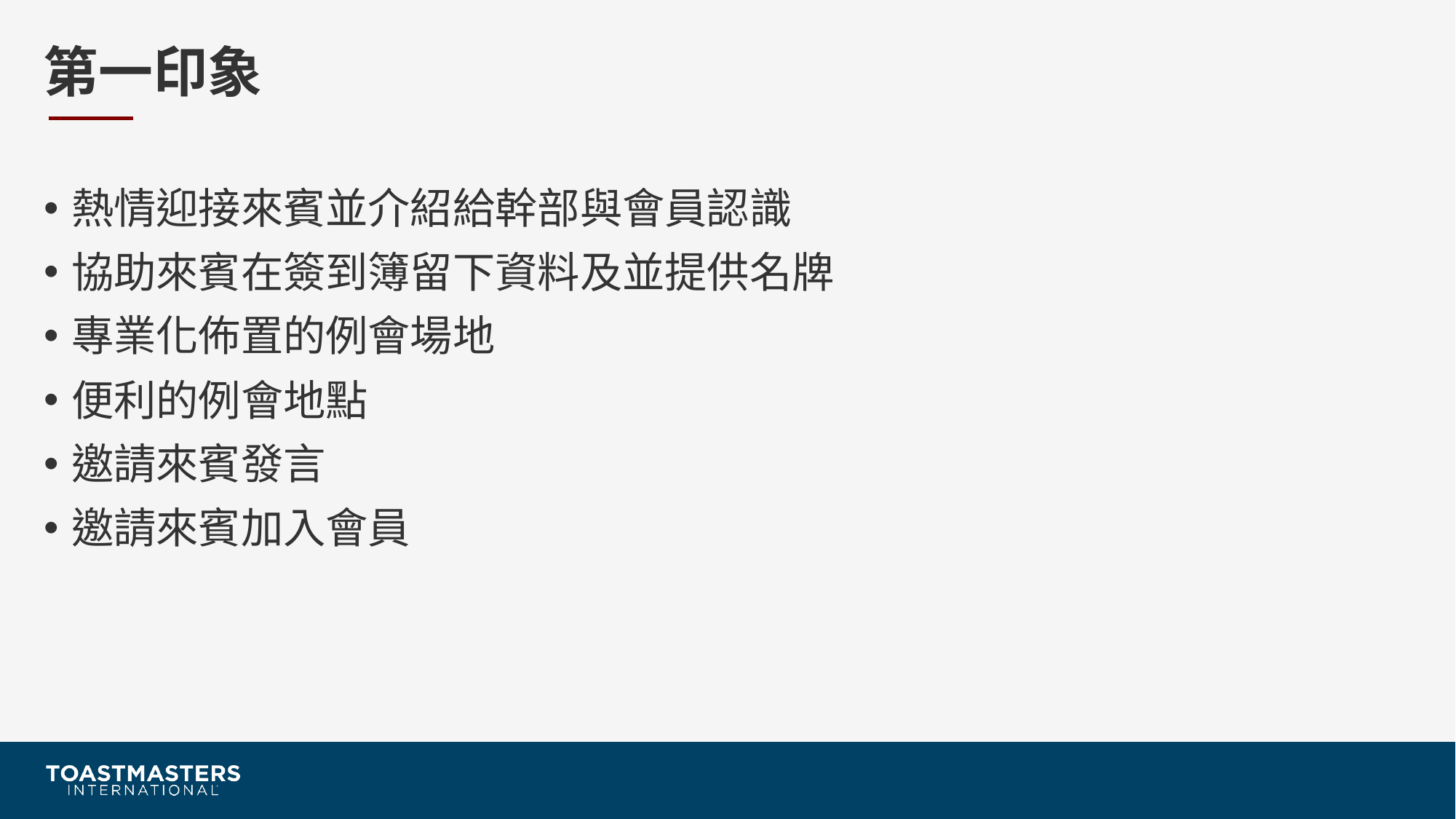

# 第一印象
熱情迎接來賓並介紹給幹部與會員認識
協助來賓在簽到簿留下資料及並提供名牌
專業化佈置的例會場地
便利的例會地點
邀請來賓發言
邀請來賓加入會員